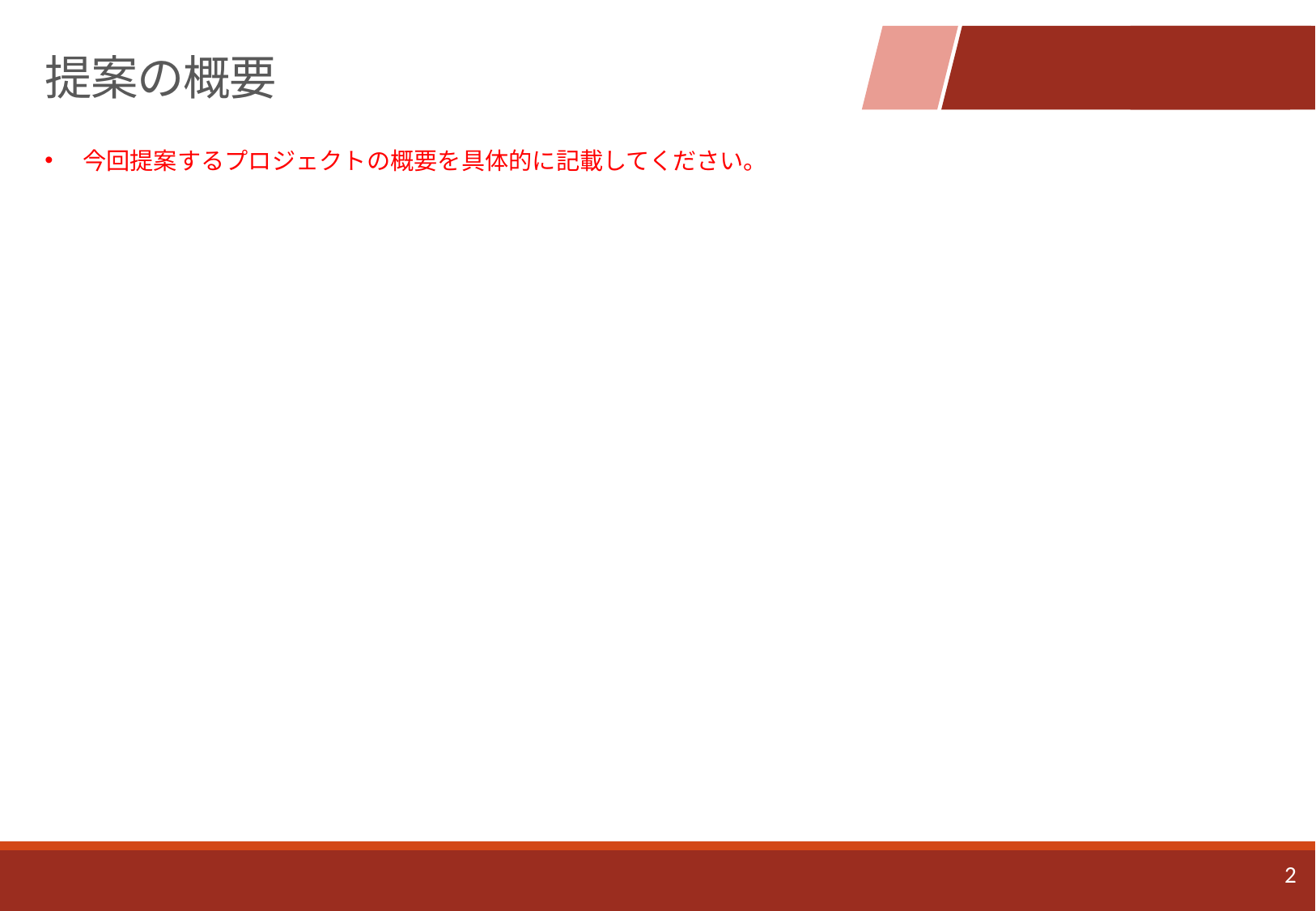

# 提案の概要
今回提案するプロジェクトの概要を具体的に記載してください。
2